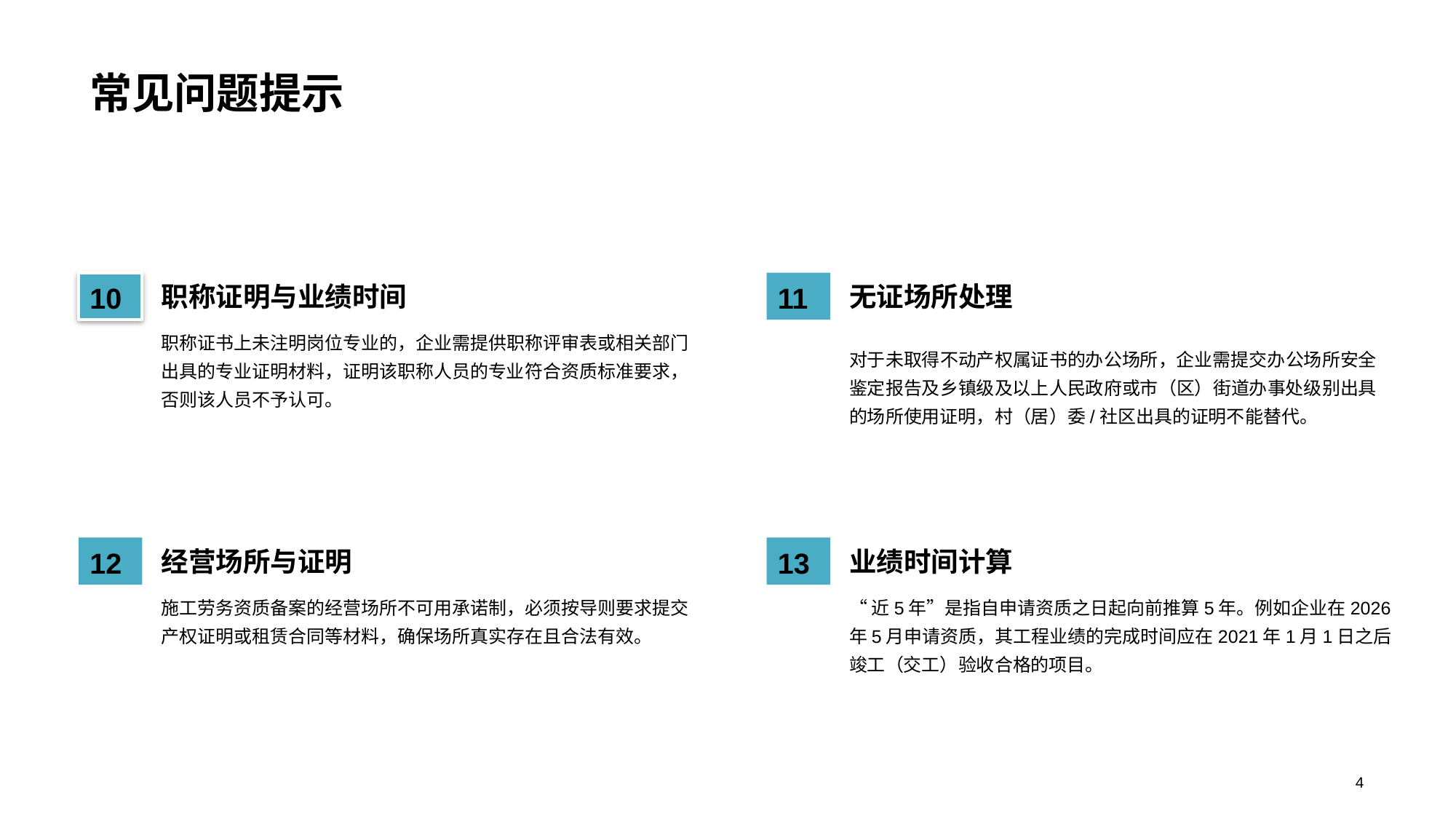

常见问题提示

10
职称证明与业绩时间
职称证书上未注明岗位专业的，企业需提供职称评审表或相关部门出具的专业证明材料，证明该职称人员的专业符合资质标准要求，否则该人员不予认可。
11
无证场所处理
对于未取得不动产权属证书的办公场所，企业需提交办公场所安全鉴定报告及乡镇级及以上人民政府或市（区）街道办事处级别出具的场所使用证明，村（居）委/社区出具的证明不能替代。
12
经营场所与证明
施工劳务资质备案的经营场所不可用承诺制，必须按导则要求提交产权证明或租赁合同等材料，确保场所真实存在且合法有效。
13
业绩时间计算
“近5年”是指自申请资质之日起向前推算5年。例如企业在2026年5月申请资质，其工程业绩的完成时间应在2021年1月1日之后竣工（交工）验收合格的项目。
4